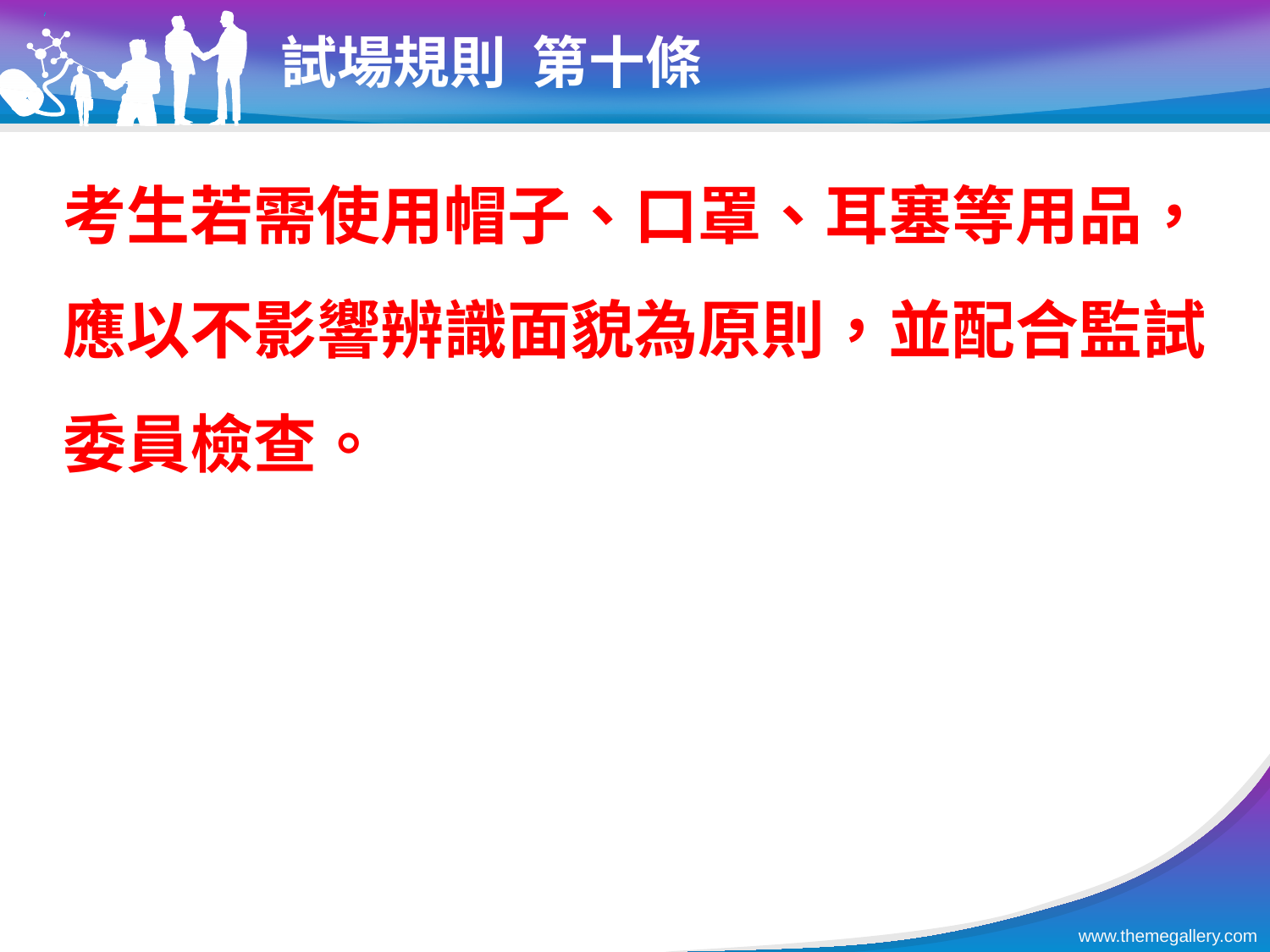

試場規則  第十條
考生若需使用帽子、口罩、耳塞等用品，應以不影響辨識面貌為原則，並配合監試委員檢查。